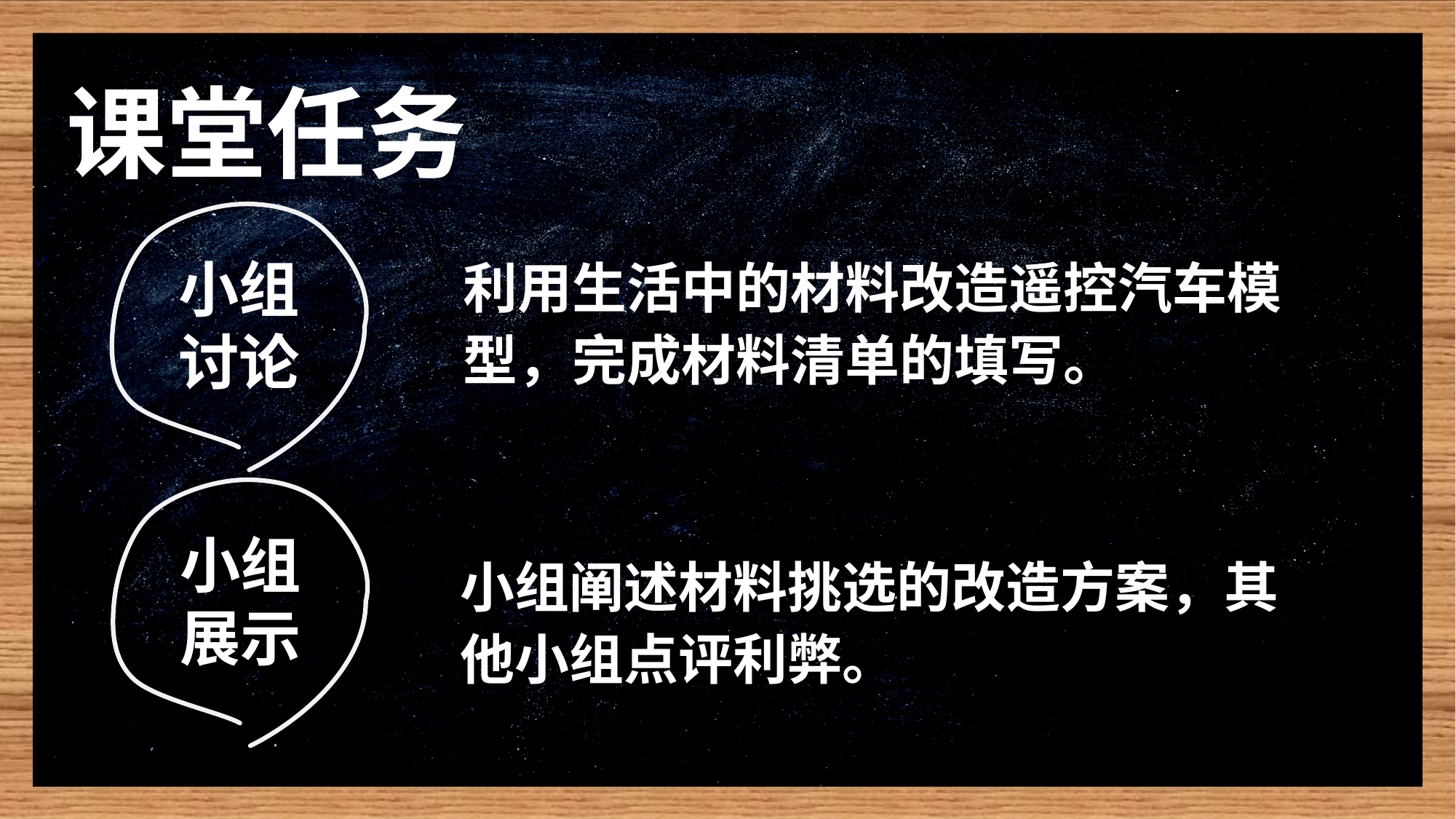

课堂任务

小组
讨论
利用生活中的材料改造遥控汽车模型，完成材料清单的填写。

小组
展示
小组阐述材料挑选的改造方案，其他小组点评利弊。